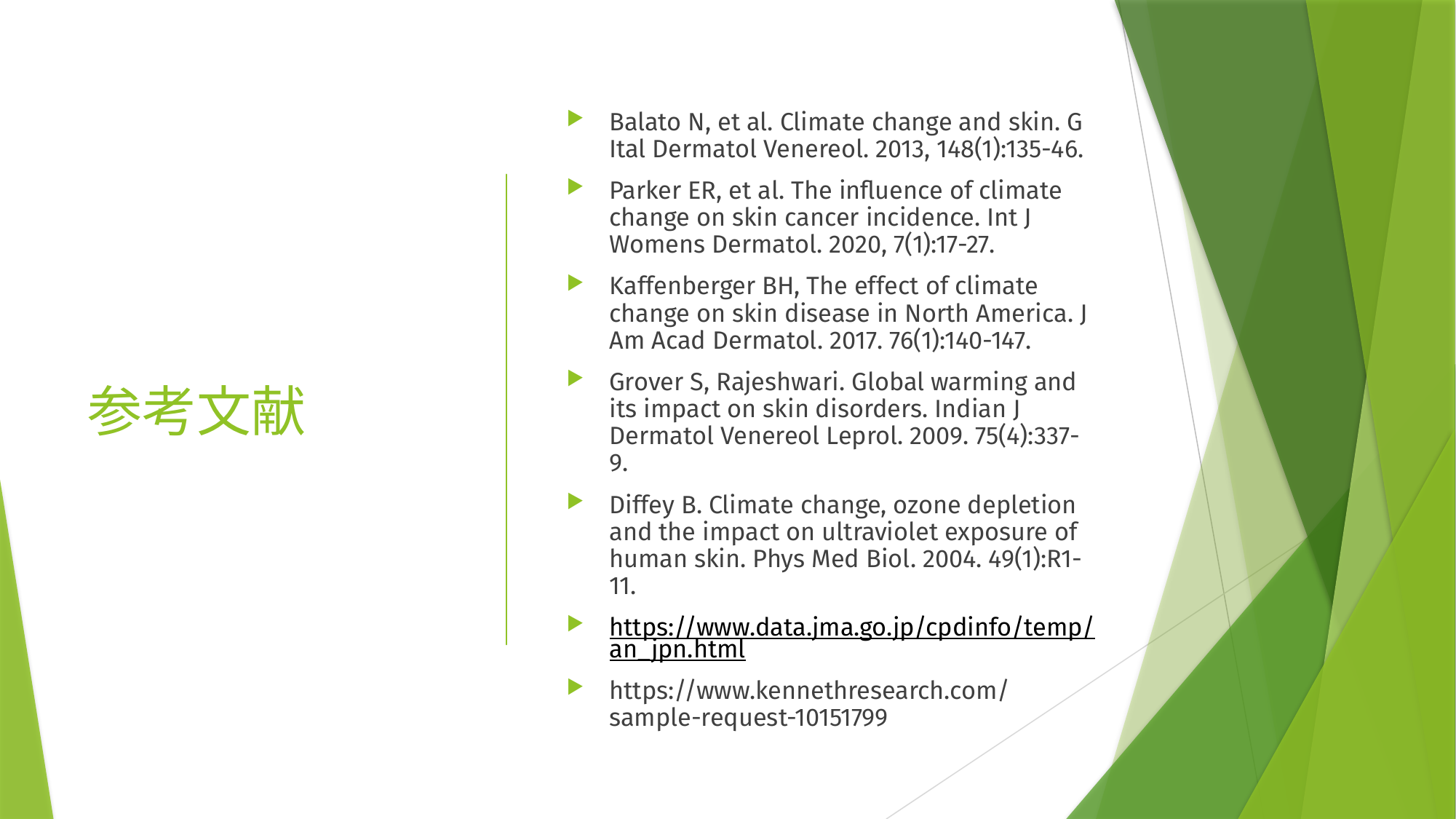

# 参考文献
Balato N, et al. Climate change and skin. G Ital Dermatol Venereol. 2013, 148(1):135-46.
Parker ER, et al. The influence of climate change on skin cancer incidence. Int J Womens Dermatol. 2020, 7(1):17-27.
Kaffenberger BH, The effect of climate change on skin disease in North America. J Am Acad Dermatol. 2017. 76(1):140-147.
Grover S, Rajeshwari. Global warming and its impact on skin disorders. Indian J Dermatol Venereol Leprol. 2009. 75(4):337-9.
Diffey B. Climate change, ozone depletion and the impact on ultraviolet exposure of human skin. Phys Med Biol. 2004. 49(1):R1-11.
https://www.data.jma.go.jp/cpdinfo/temp/an_jpn.html
https://www.kennethresearch.com/sample-request-10151799